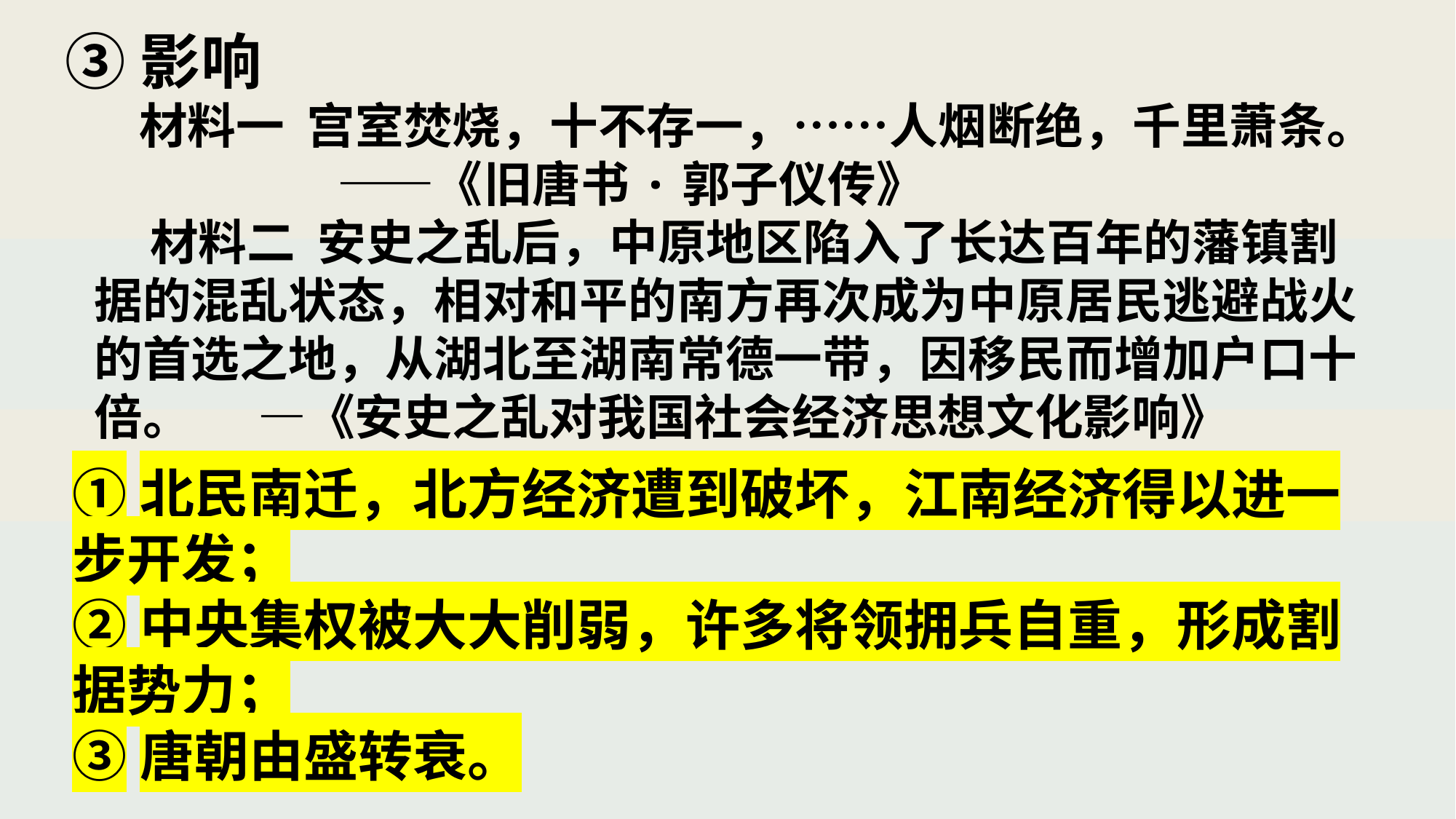

③影响
   材料一  宫室焚烧，十不存一，……人烟断绝，千里萧条。                       ——《旧唐书·郭子仪传》
    材料二  安史之乱后，中原地区陷入了长达百年的藩镇割据的混乱状态，相对和平的南方再次成为中原居民逃避战火的首选之地，从湖北至湖南常德一带，因移民而增加户口十倍。      —《安史之乱对我国社会经济思想文化影响》
①北民南迁，北方经济遭到破坏，江南经济得以进一步开发；
②中央集权被大大削弱，许多将领拥兵自重，形成割据势力；
③唐朝由盛转衰。